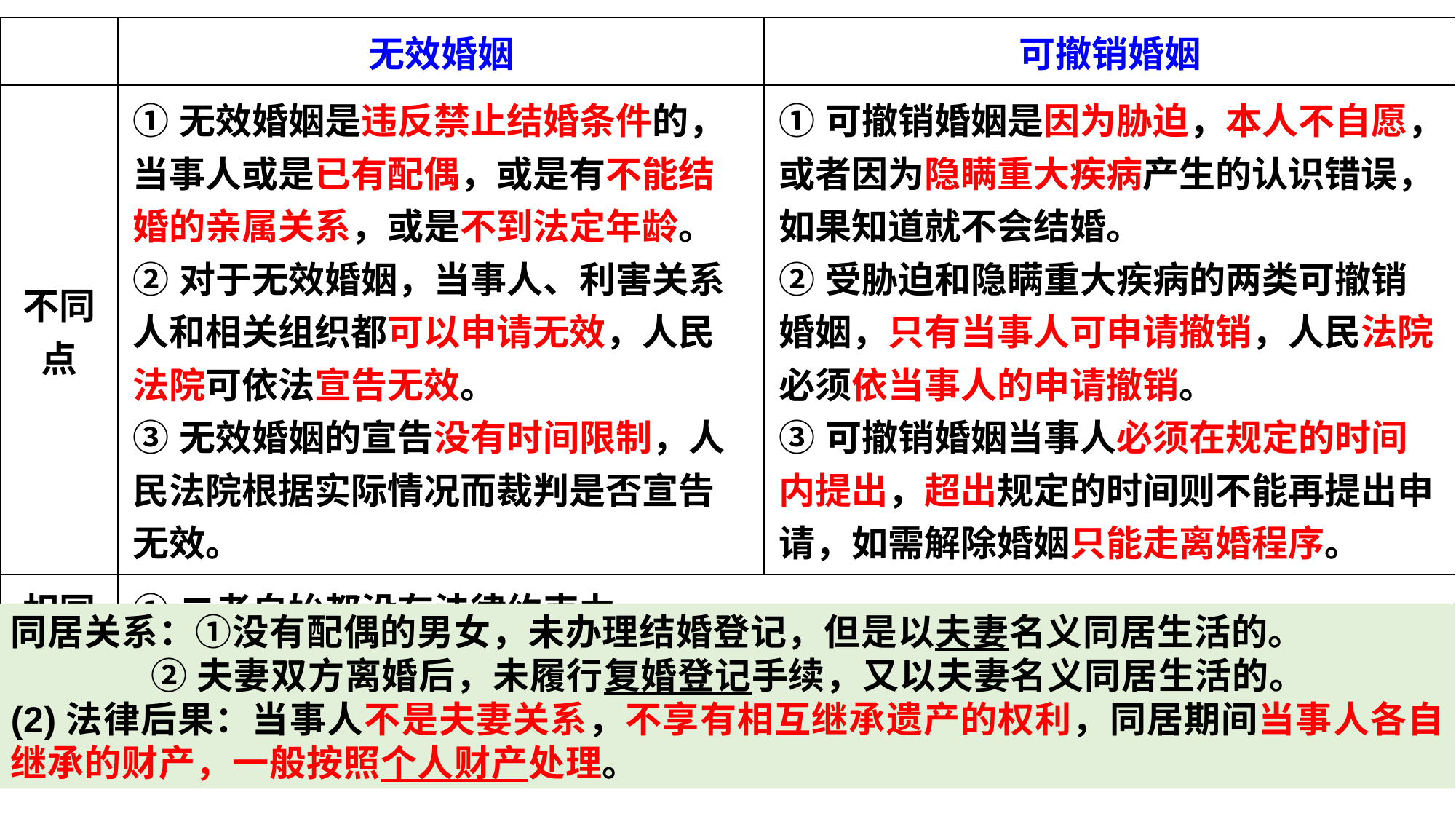

|  | 无效婚姻 | 可撤销婚姻 |
| --- | --- | --- |
| 不同点 | ①无效婚姻是违反禁止结婚条件的，当事人或是已有配偶，或是有不能结婚的亲属关系，或是不到法定年龄。 ②对于无效婚姻，当事人、利害关系人和相关组织都可以申请无效，人民法院可依法宣告无效。 ③无效婚姻的宣告没有时间限制，人民法院根据实际情况而裁判是否宣告无效。 | ①可撤销婚姻是因为胁迫，本人不自愿，或者因为隐瞒重大疾病产生的认识错误，如果知道就不会结婚。 ②受胁迫和隐瞒重大疾病的两类可撤销婚姻，只有当事人可申请撤销，人民法院必须依当事人的申请撤销。 ③可撤销婚姻当事人必须在规定的时间内提出，超出规定的时间则不能再提出申请，如需解除婚姻只能走离婚程序。 |
| 相同点 | ①二者自始都没有法律约束力。 ②子女和财产的处理规则相同，都是按同居关系处理。 |  |
同居关系：①没有配偶的男女，未办理结婚登记，但是以夫妻名义同居生活的。
                ②夫妻双方离婚后，未履行复婚登记手续，又以夫妻名义同居生活的。
(2)法律后果：当事人不是夫妻关系，不享有相互继承遗产的权利，同居期间当事人各自继承的财产，一般按照个人财产处理。